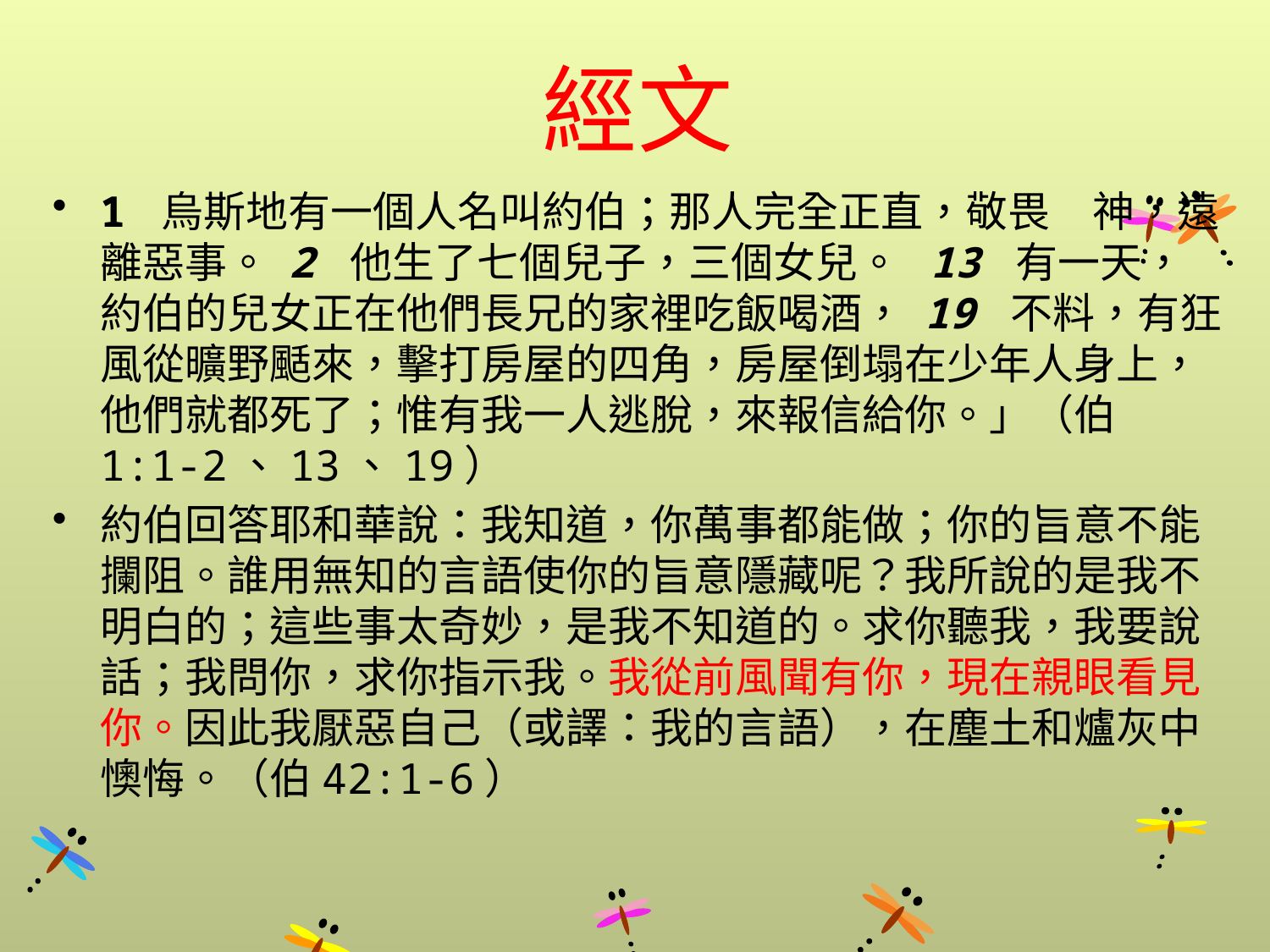

# 經文
1 烏斯地有一個人名叫約伯；那人完全正直，敬畏　神，遠離惡事。 2 他生了七個兒子，三個女兒。  13 有一天，約伯的兒女正在他們長兄的家裡吃飯喝酒， 19 不料，有狂風從曠野颳來，擊打房屋的四角，房屋倒塌在少年人身上，他們就都死了；惟有我一人逃脫，來報信給你。」（伯1:1-2、13、19）
約伯回答耶和華說：我知道，你萬事都能做；你的旨意不能攔阻。誰用無知的言語使你的旨意隱藏呢？我所說的是我不明白的；這些事太奇妙，是我不知道的。求你聽我，我要說話；我問你，求你指示我。我從前風聞有你，現在親眼看見你。因此我厭惡自己（或譯：我的言語），在塵土和爐灰中懊悔。（伯42:1-6）